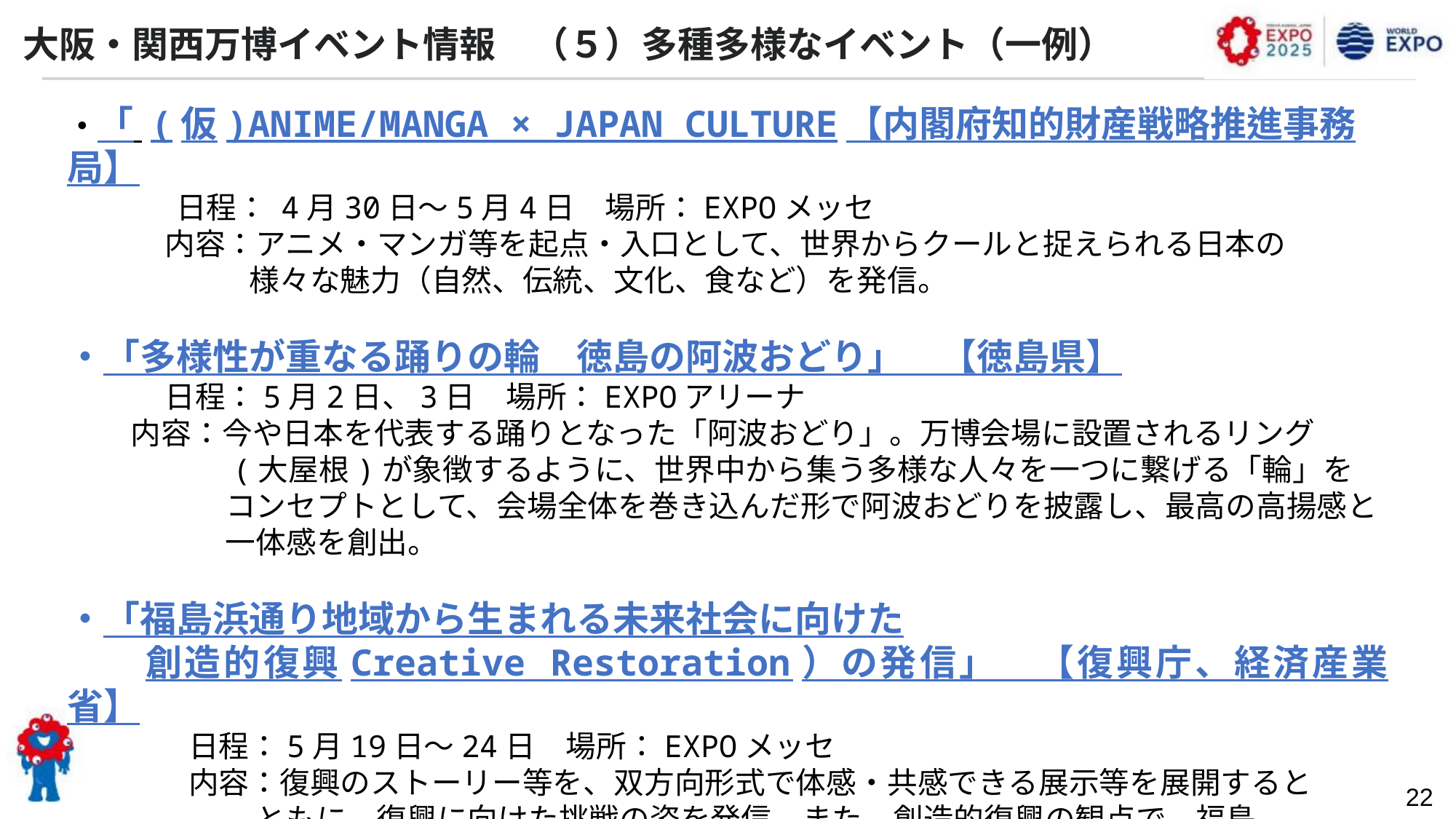

大阪・関西万博イベント情報　（５）多種多様なイベント（一例）

・「 (仮)ANIME/MANGA × JAPAN CULTURE【内閣府知的財産戦略推進事務局】
	日程： 4月30日～5月4日　場所：EXPOメッセ
　　　 内容：アニメ・マンガ等を起点・入口として、世界からクールと捉えられる日本の
　　　　　　様々な魅力（自然、伝統、文化、食など）を発信。

・「多様性が重なる踊りの輪　徳島の阿波おどり」　【徳島県】
　　　 日程：5月2日、3日　場所：EXPOアリーナ
　     内容：今や日本を代表する踊りとなった「阿波おどり」。万博会場に設置されるリング
　　　　　 (大屋根)が象徴するように、世界中から集う多様な人々を一つに繋げる「輪」を
　　　　　 コンセプトとして、会場全体を巻き込んだ形で阿波おどりを披露し、最高の高揚感と
　　　　　 一体感を創出。

・「福島浜通り地域から生まれる未来社会に向けた
　　創造的復興Creative Restoration）の発信」　【復興庁、経済産業省】
　　　　日程：5月19日～24日　場所：EXPOメッセ
　　　　内容：復興のストーリー等を、双方向形式で体感・共感できる展示等を展開すると
　　　　　 　ともに、復興に向けた挑戦の姿を発信。また、創造的復興の観点で、福島
　　　　　 　浜通り地域の未来社会に向けた取り組みを紹介。
22